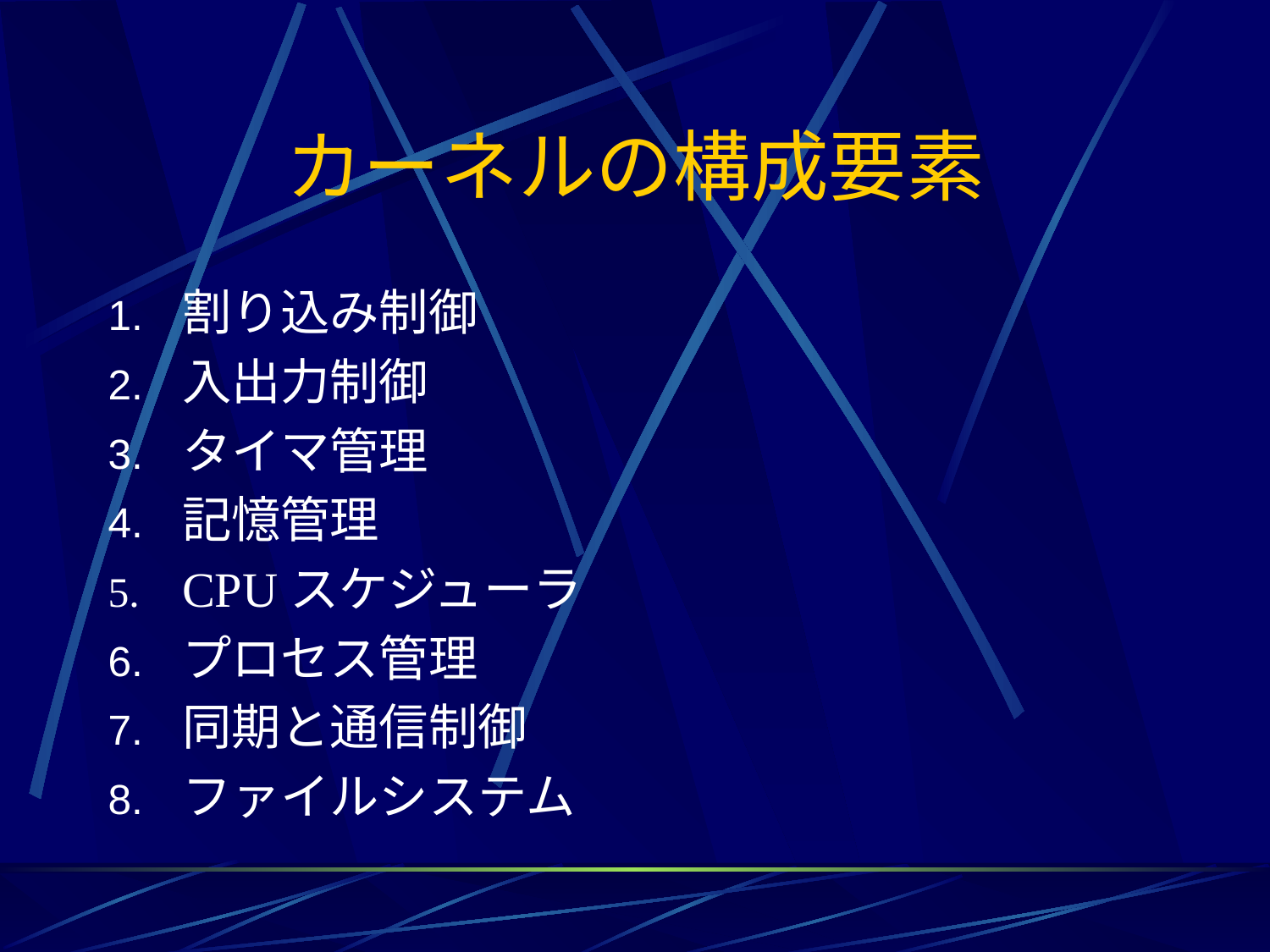

# カーネルの構成要素
割り込み制御
入出力制御
タイマ管理
記憶管理
CPUスケジューラ
プロセス管理
同期と通信制御
ファイルシステム